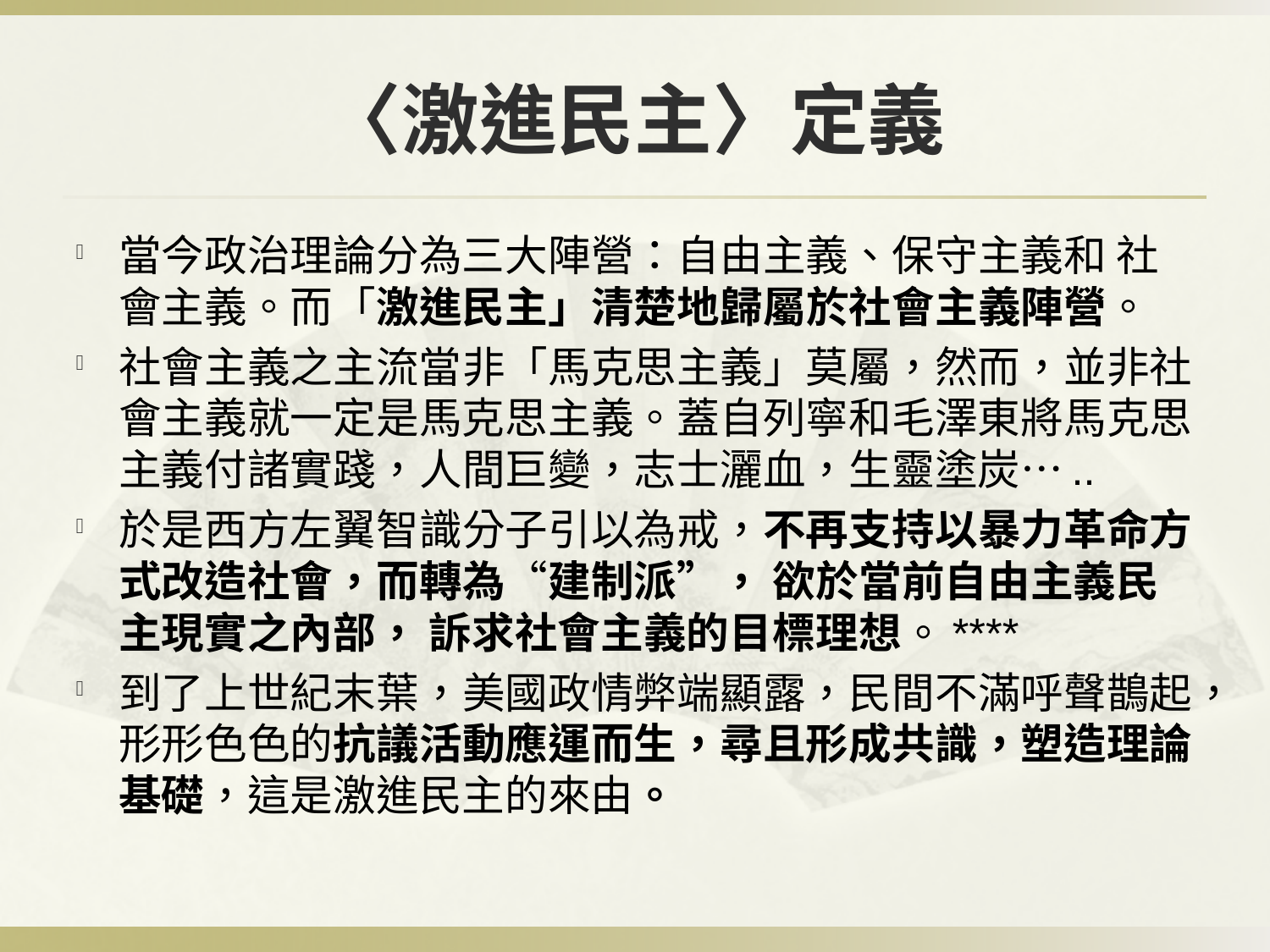

# 〈激進民主〉定義
當今政治理論分為三大陣營：自由主義、保守主義和 社會主義。而「激進民主」清楚地歸屬於社會主義陣營。
社會主義之主流當非「馬克思主義」莫屬，然而，並非社會主義就一定是馬克思主義。蓋自列寧和毛澤東將馬克思主義付諸實踐，人間巨變，志士灑血，生靈塗炭…..
於是西方左翼智識分子引以為戒，不再支持以暴力革命方式改造社會，而轉為“建制派”， 欲於當前自由主義民主現實之內部， 訴求社會主義的目標理想。****
到了上世紀末葉，美國政情弊端顯露，民間不滿呼聲鵲起，形形色色的抗議活動應運而生，尋且形成共識，塑造理論基礎，這是激進民主的來由。